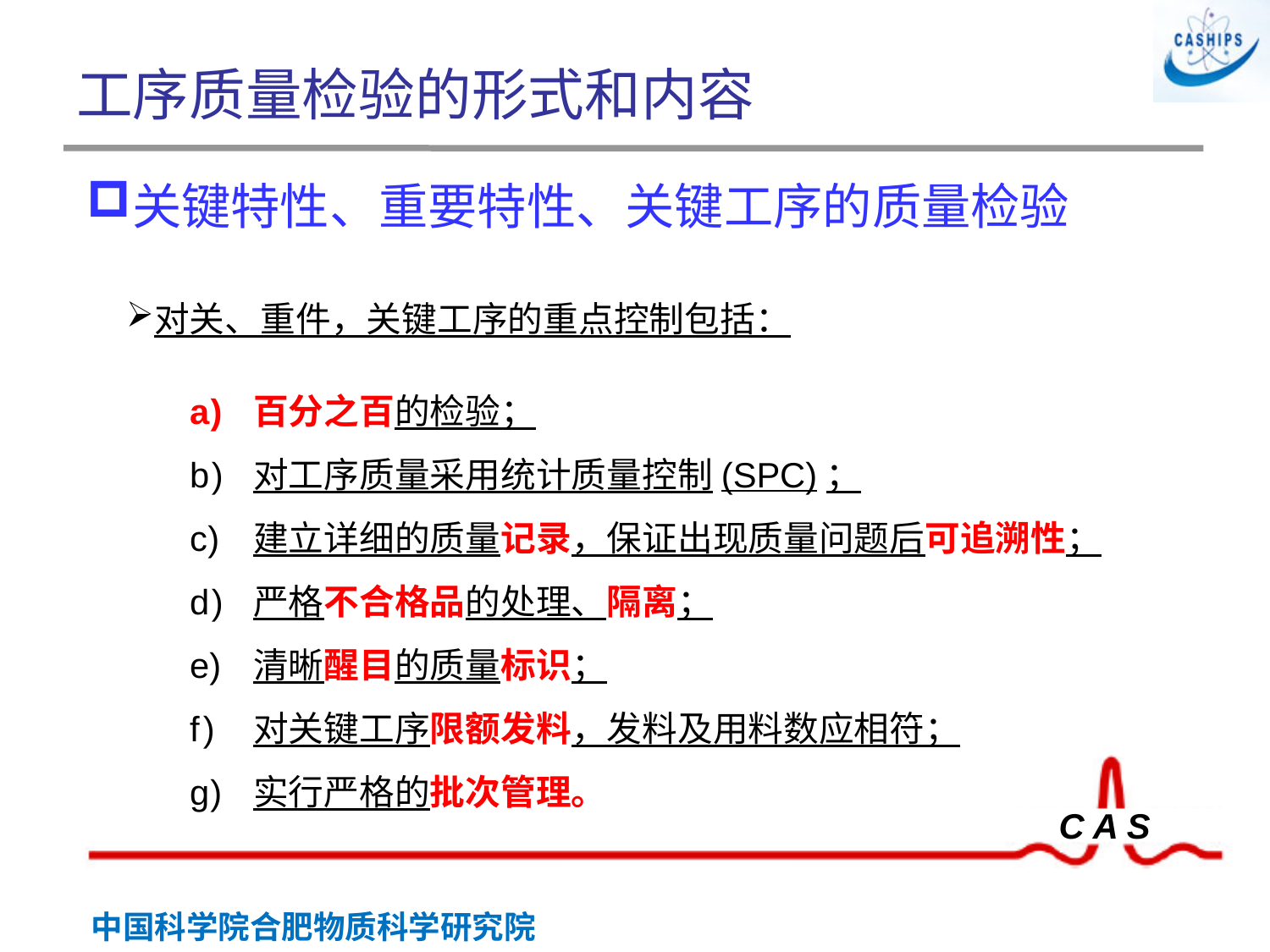

# 工序质量检验的形式和内容
关键特性、重要特性、关键工序的质量检验

对关、重件，关键工序的重点控制包括：

百分之百的检验；
对工序质量采用统计质量控制(SPC)；
建立详细的质量记录，保证出现质量问题后可追溯性；
严格不合格品的处理、隔离；
清晰醒目的质量标识；
对关键工序限额发料，发料及用料数应相符；
实行严格的批次管理。
  胶印章
钢印章
封印章